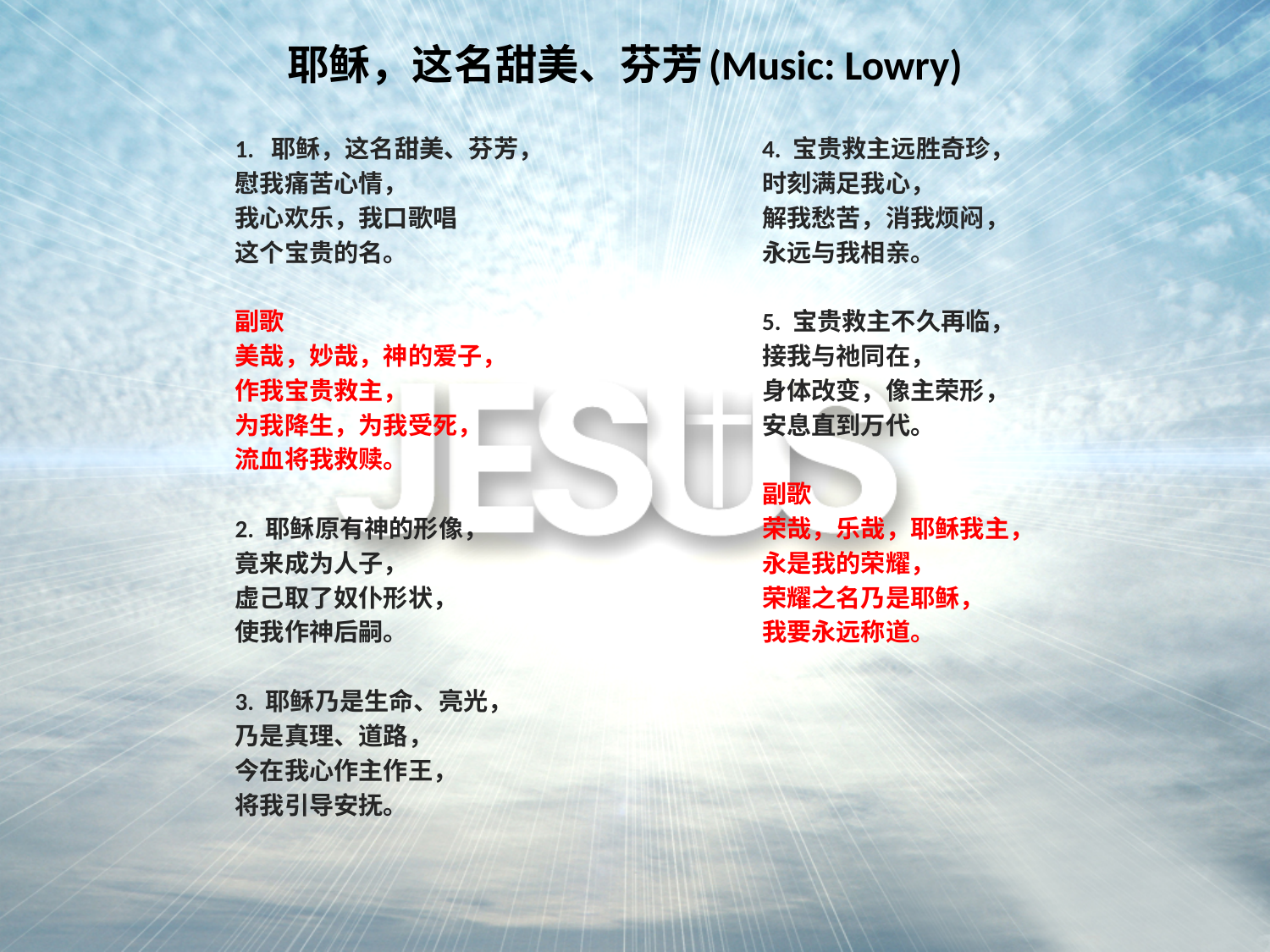

# 耶稣，这名甜美、芬芳(Music: Lowry)
1.  耶稣，这名甜美、芬芳，
慰我痛苦心情，
我心欢乐，我口歌唱
这个宝贵的名。

副歌
美哉，妙哉，神的爱子，
作我宝贵救主，
为我降生，为我受死，
流血将我救赎。

2. 耶稣原有神的形像，
竟来成为人子，
虚己取了奴仆形状，
使我作神后嗣。

3. 耶稣乃是生命、亮光，
乃是真理、道路，
今在我心作主作王，
将我引导安抚。

4. 宝贵救主远胜奇珍，
时刻满足我心，
解我愁苦，消我烦闷，
永远与我相亲。

5. 宝贵救主不久再临，
接我与祂同在，
身体改变，像主荣形，
安息直到万代。

副歌
荣哉，乐哉，耶稣我主，
永是我的荣耀，
荣耀之名乃是耶稣，
我要永远称道。